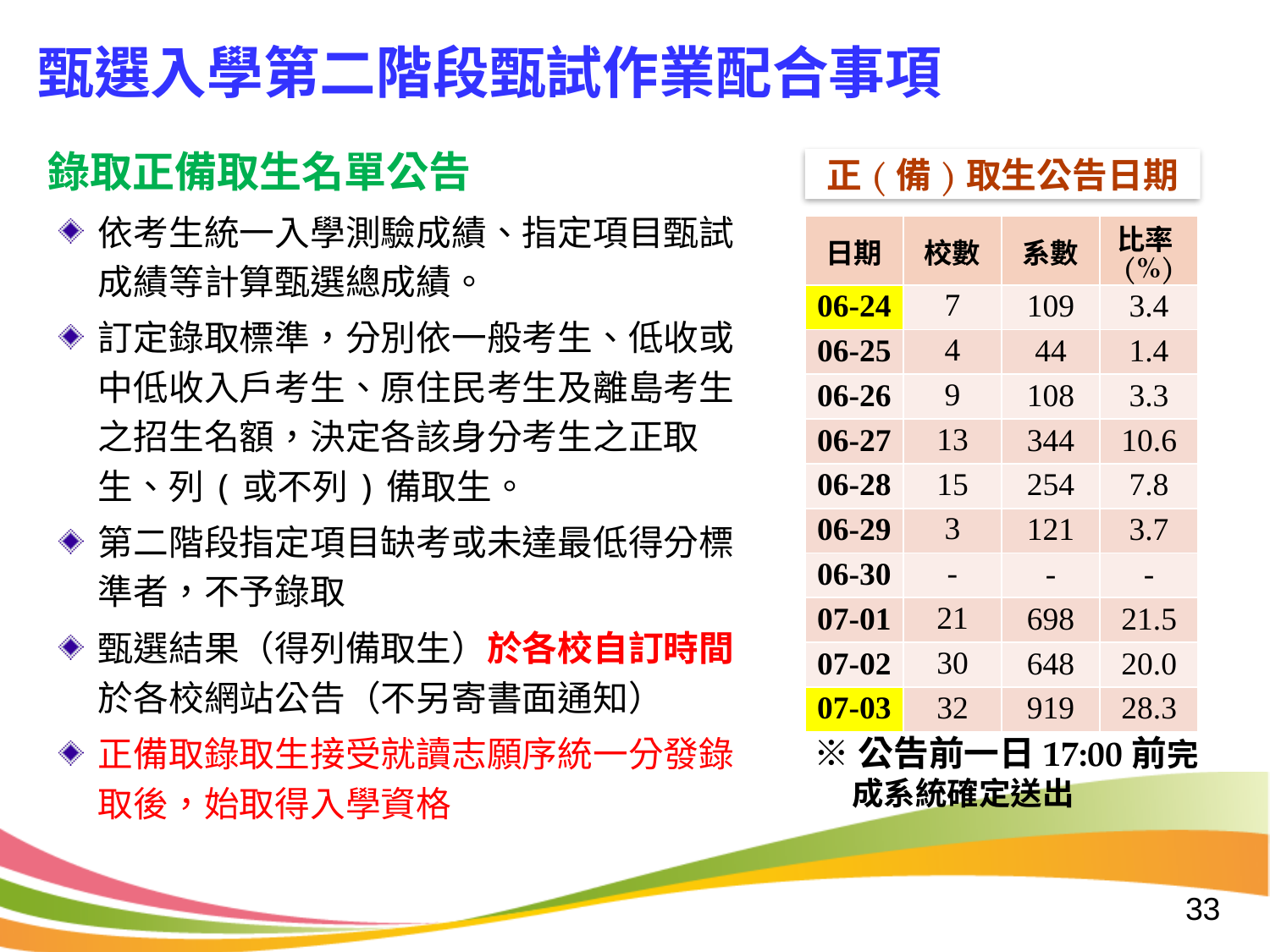

甄選入學第二階段甄試作業配合事項
錄取正備取生名單公告
依考生統一入學測驗成績、指定項目甄試成績等計算甄選總成績。
訂定錄取標準，分別依一般考生、低收或中低收入戶考生、原住民考生及離島考生之招生名額，決定各該身分考生之正取生、列(或不列)備取生。
第二階段指定項目缺考或未達最低得分標準者，不予錄取
甄選結果（得列備取生）於各校自訂時間於各校網站公告（不另寄書面通知）
正備取錄取生接受就讀志願序統一分發錄取後，始取得入學資格
正(備)取生公告日期
| 日期 | 校數 | 系數 | 比率(%) |
| --- | --- | --- | --- |
| 06-24 | 7 | 109 | 3.4 |
| 06-25 | 4 | 44 | 1.4 |
| 06-26 | 9 | 108 | 3.3 |
| 06-27 | 13 | 344 | 10.6 |
| 06-28 | 15 | 254 | 7.8 |
| 06-29 | 3 | 121 | 3.7 |
| 06-30 | - | - | - |
| 07-01 | 21 | 698 | 21.5 |
| 07-02 | 30 | 648 | 20.0 |
| 07-03 | 32 | 919 | 28.3 |
※公告前一日17:00前完成系統確定送出